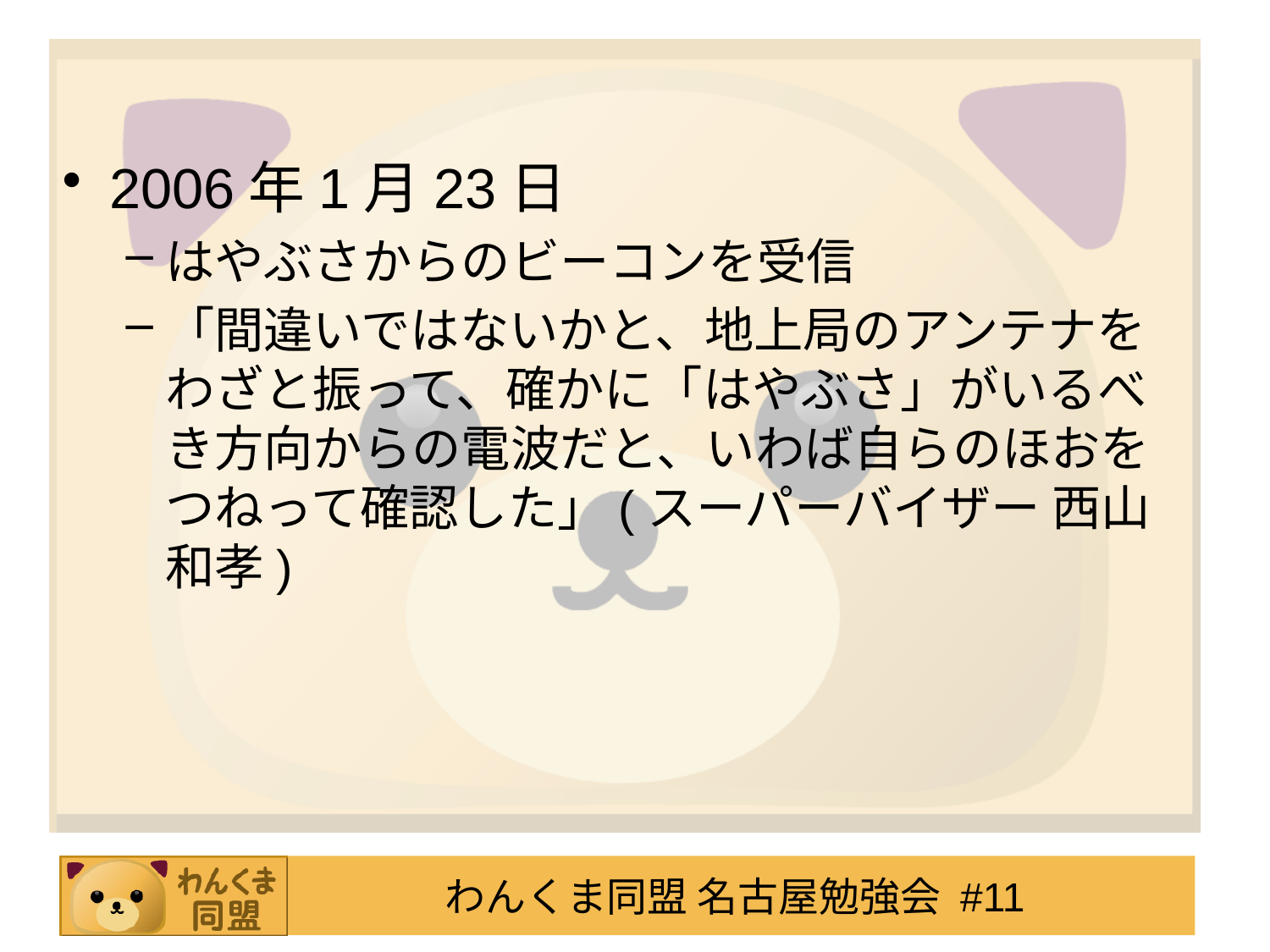

#
2006年1月23日
はやぶさからのビーコンを受信
「間違いではないかと、地上局のアンテナをわざと振って、確かに「はやぶさ」がいるべき方向からの電波だと、いわば自らのほおをつねって確認した」(スーパーバイザー 西山和孝)